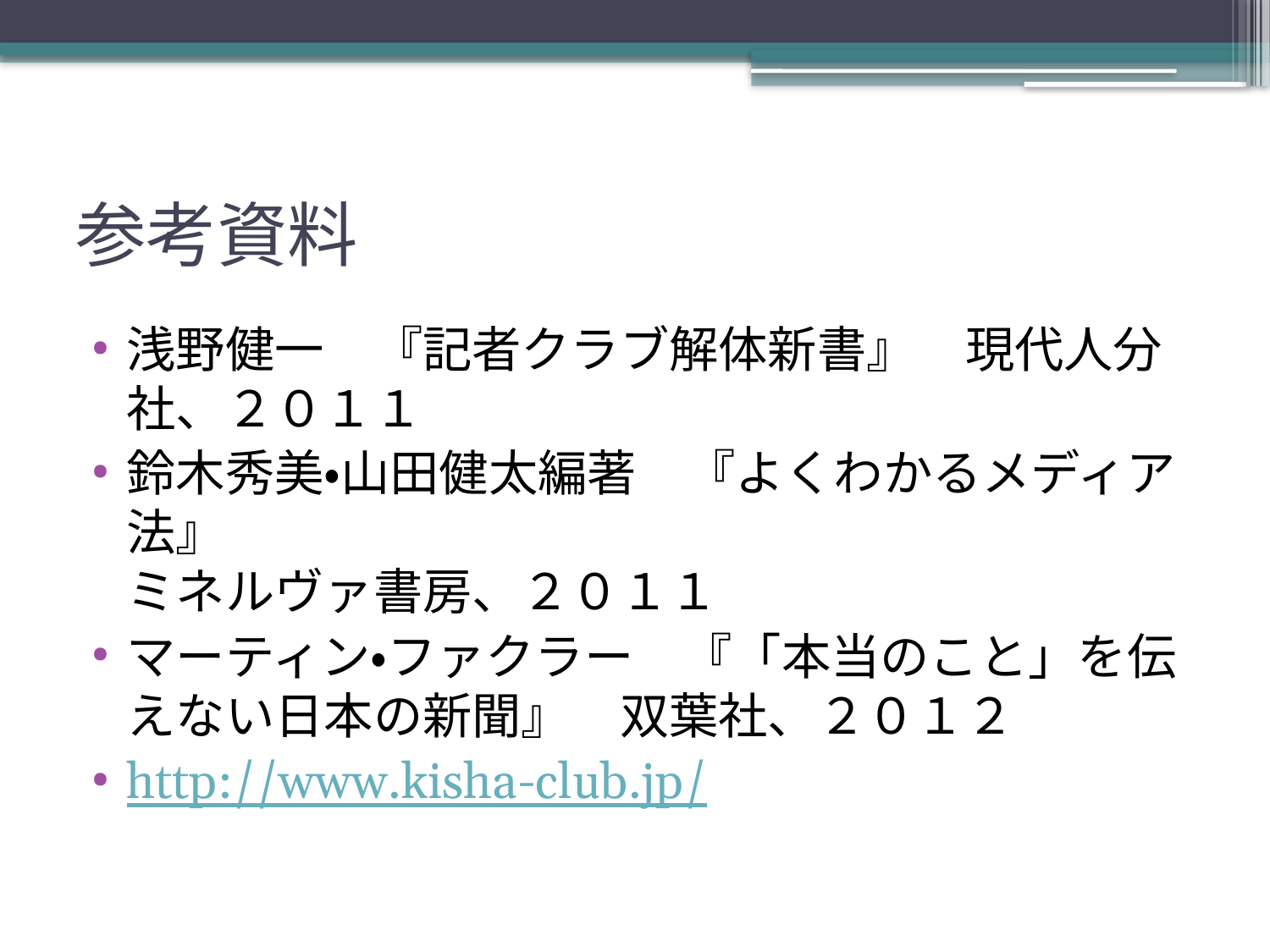

# 参考資料
浅野健一　『記者クラブ解体新書』　現代人分社、２０１１
鈴木秀美・山田健太編著　『よくわかるメディア法』　
ミネルヴァ書房、２０１１
マーティン・ファクラー　『「本当のこと」を伝えない日本の新聞』　双葉社、２０１２
http://www.kisha-club.jp/